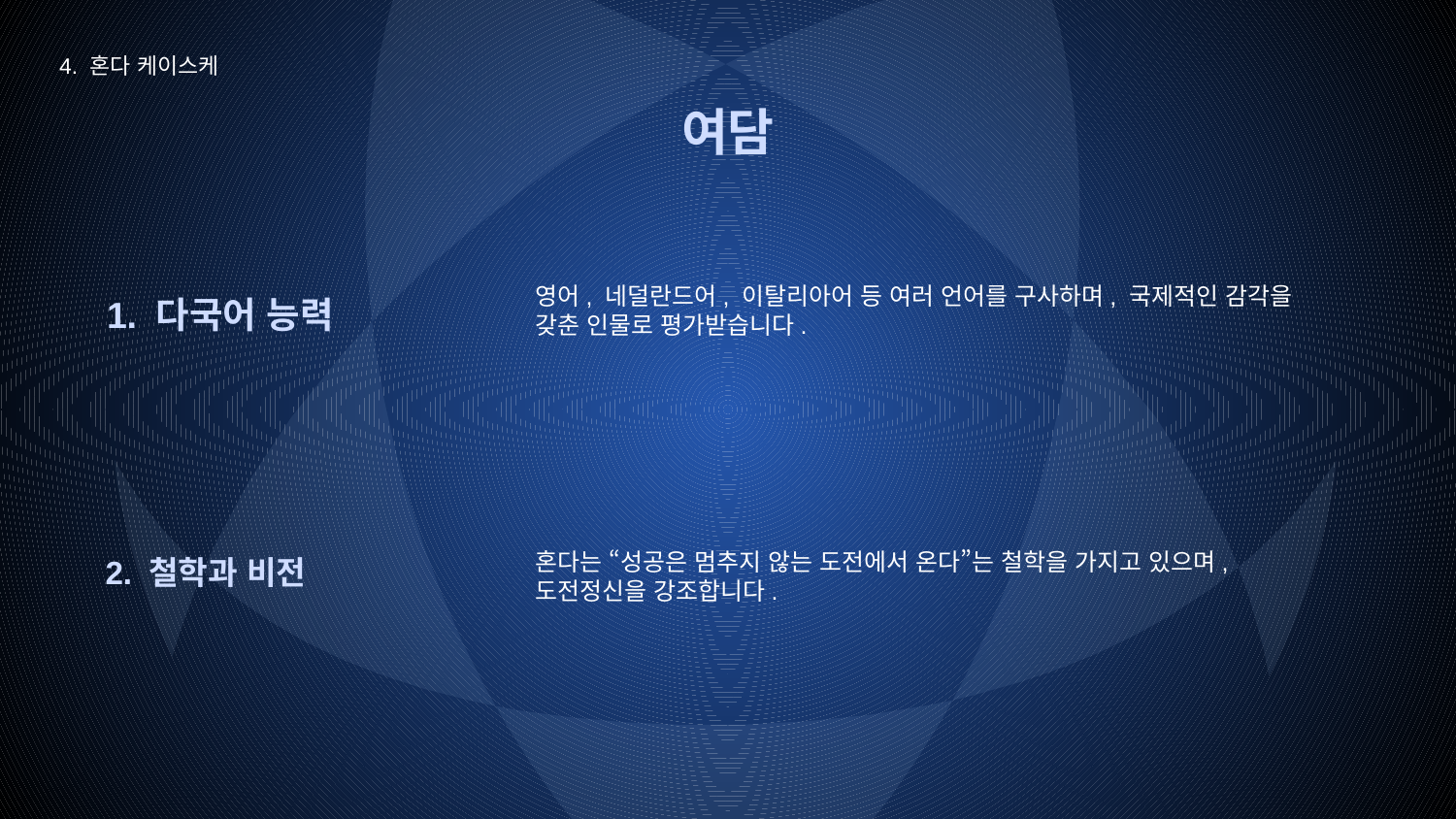

4. 혼다 케이스케
# 여담
영어, 네덜란드어, 이탈리아어 등 여러 언어를 구사하며, 국제적인 감각을 갖춘 인물로 평가받습니다.
1. 다국어 능력
2. 철학과 비전
혼다는 “성공은 멈추지 않는 도전에서 온다”는 철학을 가지고 있으며, 도전정신을 강조합니다.